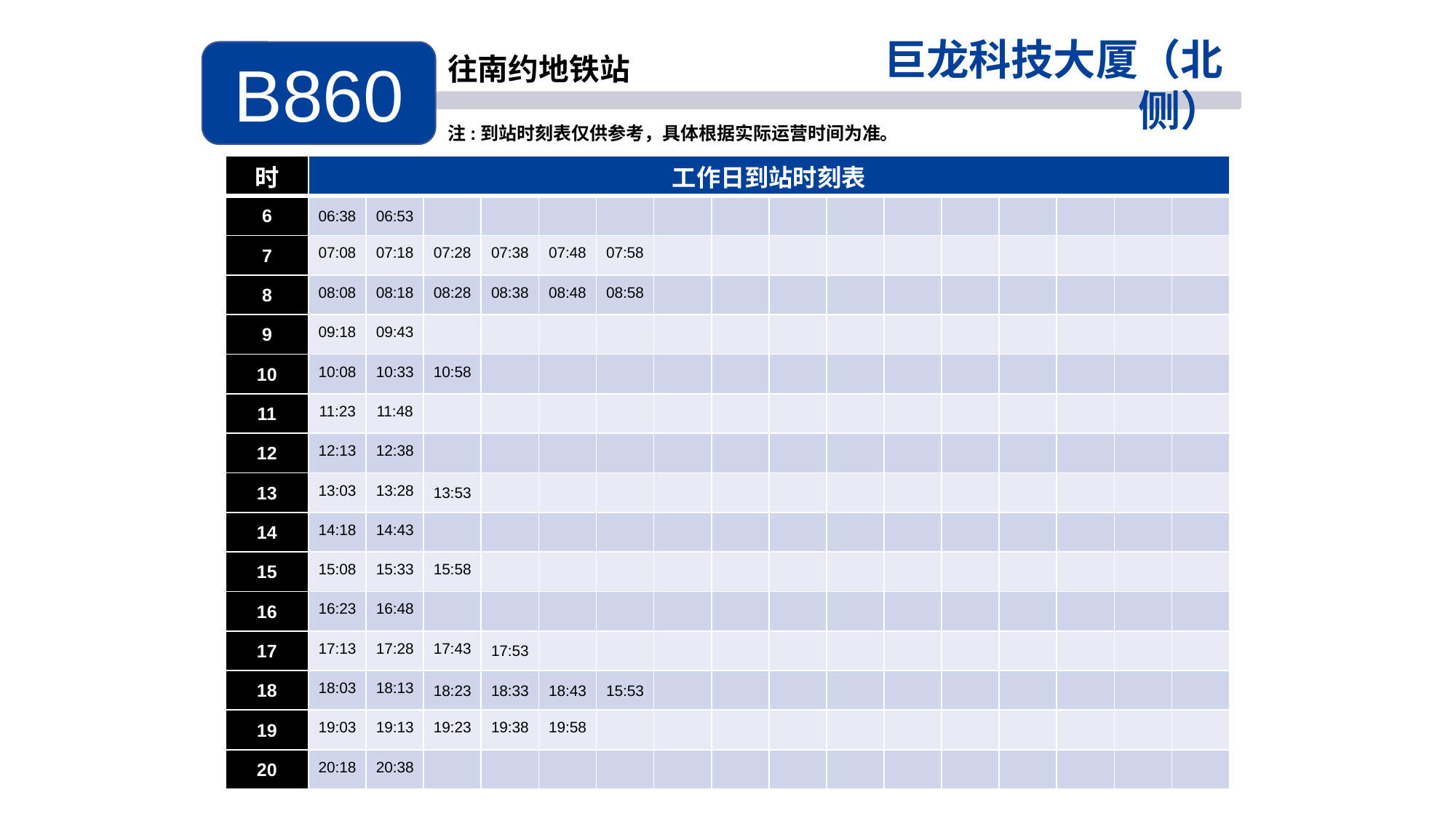

巨龙科技大厦（北侧）
B860
往南约地铁站

注:到站时刻表仅供参考，具体根据实际运营时间为准。
| 时 | 工作日到站时刻表 |  |  |  |  |  |  |  |  |  |  |  |  |  |  |  |
| --- | --- | --- | --- | --- | --- | --- | --- | --- | --- | --- | --- | --- | --- | --- | --- | --- |
| 6 | 06:38 | 06:53 |  |  |  |  |  |  |  |  |  |  |  |  |  |  |
| 7 | 07:08 | 07:18 | 07:28 | 07:38 | 07:48 | 07:58 |  |  |  |  |  |  |  |  |  |  |
| 8 | 08:08 | 08:18 | 08:28 | 08:38 | 08:48 | 08:58 |  |  |  |  |  |  |  |  |  |  |
| 9 | 09:18 | 09:43 |  |  |  |  |  |  |  |  |  |  |  |  |  |  |
| 10 | 10:08 | 10:33 | 10:58 |  |  |  |  |  |  |  |  |  |  |  |  |  |
| 11 | 11:23 | 11:48 |  |  |  |  |  |  |  |  |  |  |  |  |  |  |
| 12 | 12:13 | 12:38 |  |  |  |  |  |  |  |  |  |  |  |  |  |  |
| 13 | 13:03 | 13:28 | 13:53 |  |  |  |  |  |  |  |  |  |  |  |  |  |
| 14 | 14:18 | 14:43 |  |  |  |  |  |  |  |  |  |  |  |  |  |  |
| 15 | 15:08 | 15:33 | 15:58 |  |  |  |  |  |  |  |  |  |  |  |  |  |
| 16 | 16:23 | 16:48 |  |  |  |  |  |  |  |  |  |  |  |  |  |  |
| 17 | 17:13 | 17:28 | 17:43 | 17:53 |  |  |  |  |  |  |  |  |  |  |  |  |
| 18 | 18:03 | 18:13 | 18:23 | 18:33 | 18:43 | 15:53 |  |  |  |  |  |  |  |  |  |  |
| 19 | 19:03 | 19:13 | 19:23 | 19:38 | 19:58 |  |  |  |  |  |  |  |  |  |  |  |
| 20 | 20:18 | 20:38 |  |  |  |  |  |  |  |  |  |  |  |  |  |  |